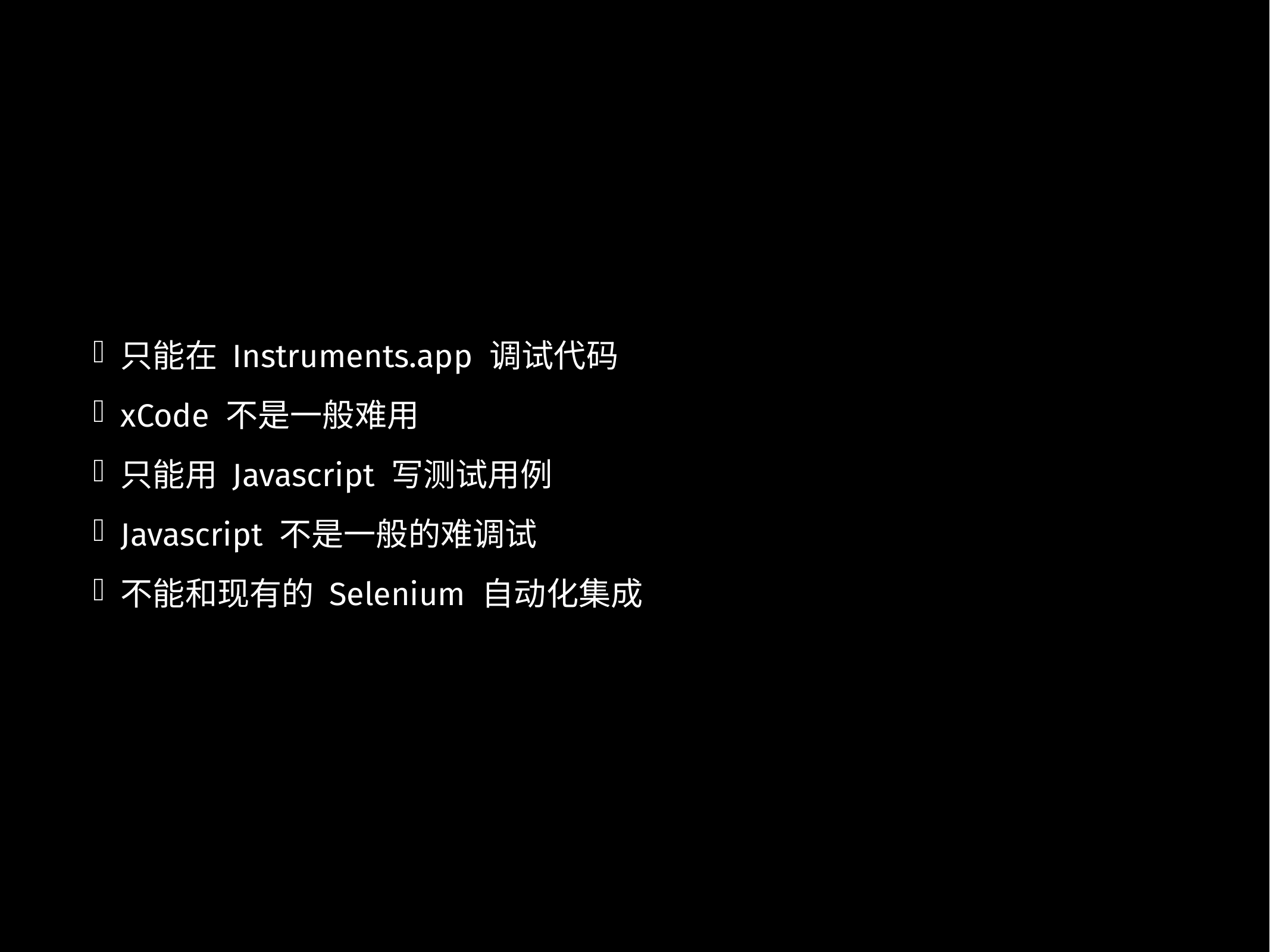

只能在 Instruments.app 调试代码
xCode 不是一般难用
只能用 Javascript 写测试用例
Javascript 不是一般的难调试
不能和现有的 Selenium 自动化集成